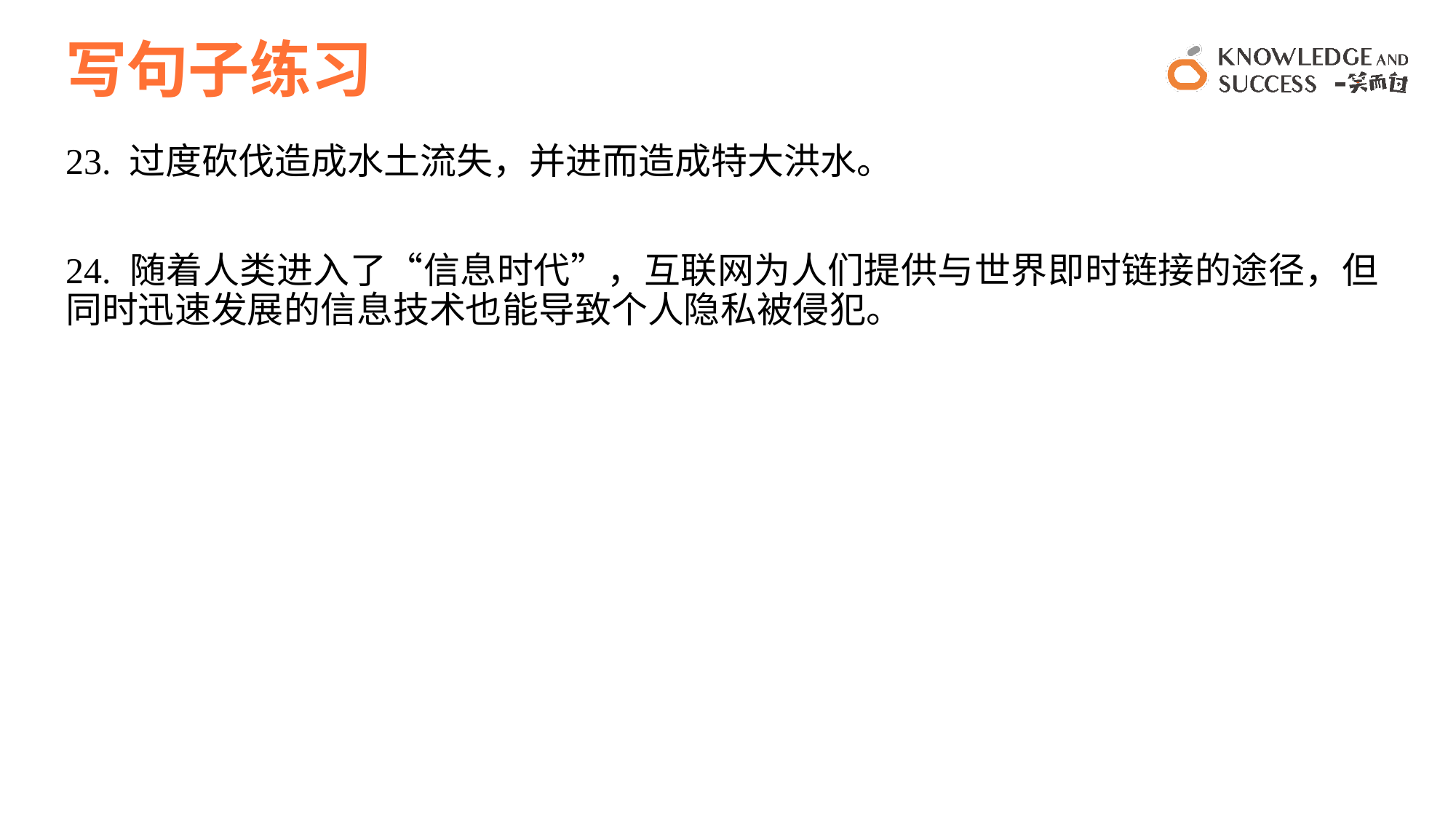

# 写句子练习
23. 过度砍伐造成水土流失，并进而造成特大洪水。

24. 随着人类进入了“信息时代”，互联网为人们提供与世界即时链接的途径，但同时迅速发展的信息技术也能导致个人隐私被侵犯。

16